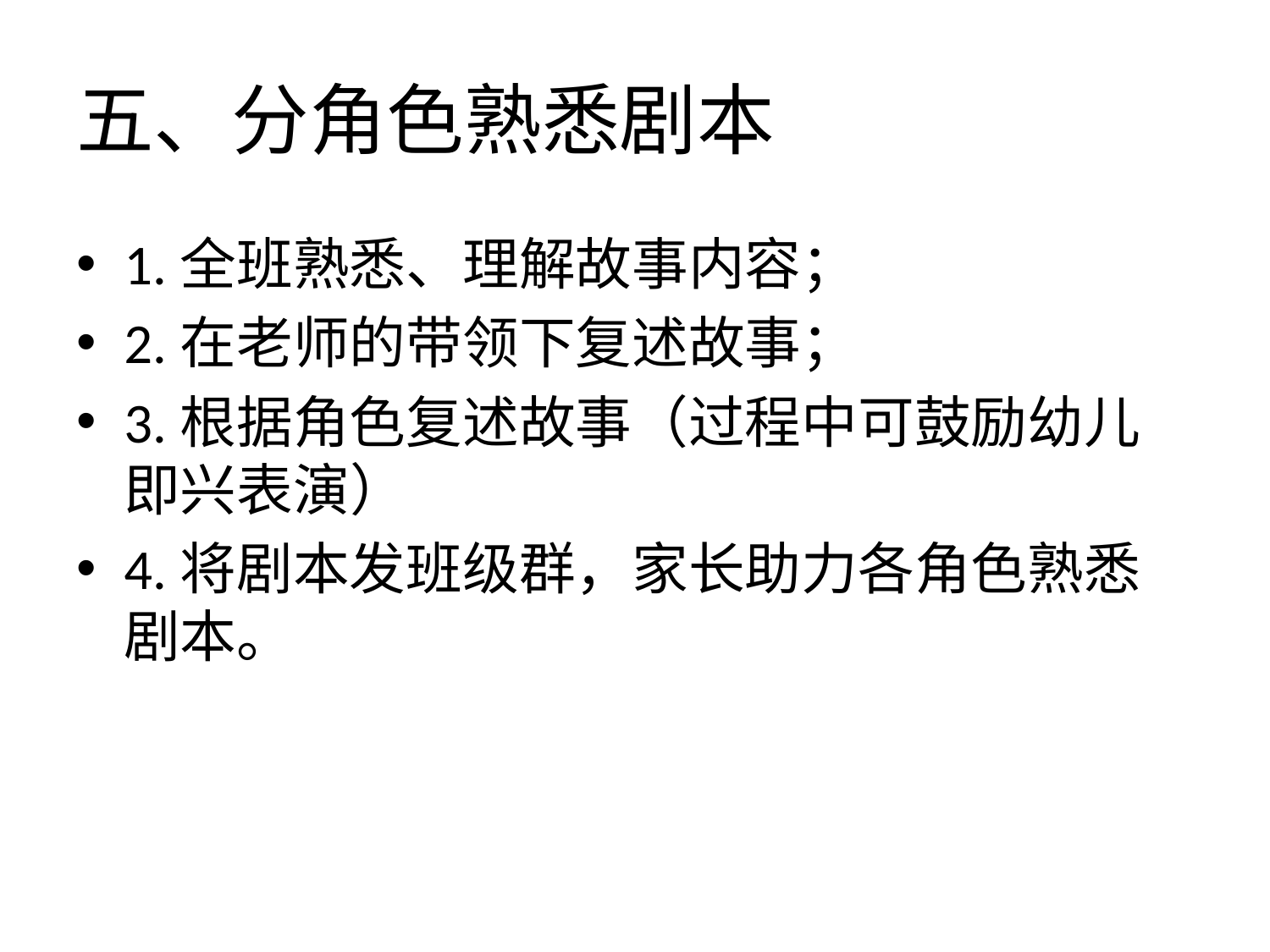

# 五、分角色熟悉剧本
1.全班熟悉、理解故事内容；
2.在老师的带领下复述故事；
3.根据角色复述故事（过程中可鼓励幼儿即兴表演）
4.将剧本发班级群，家长助力各角色熟悉剧本。